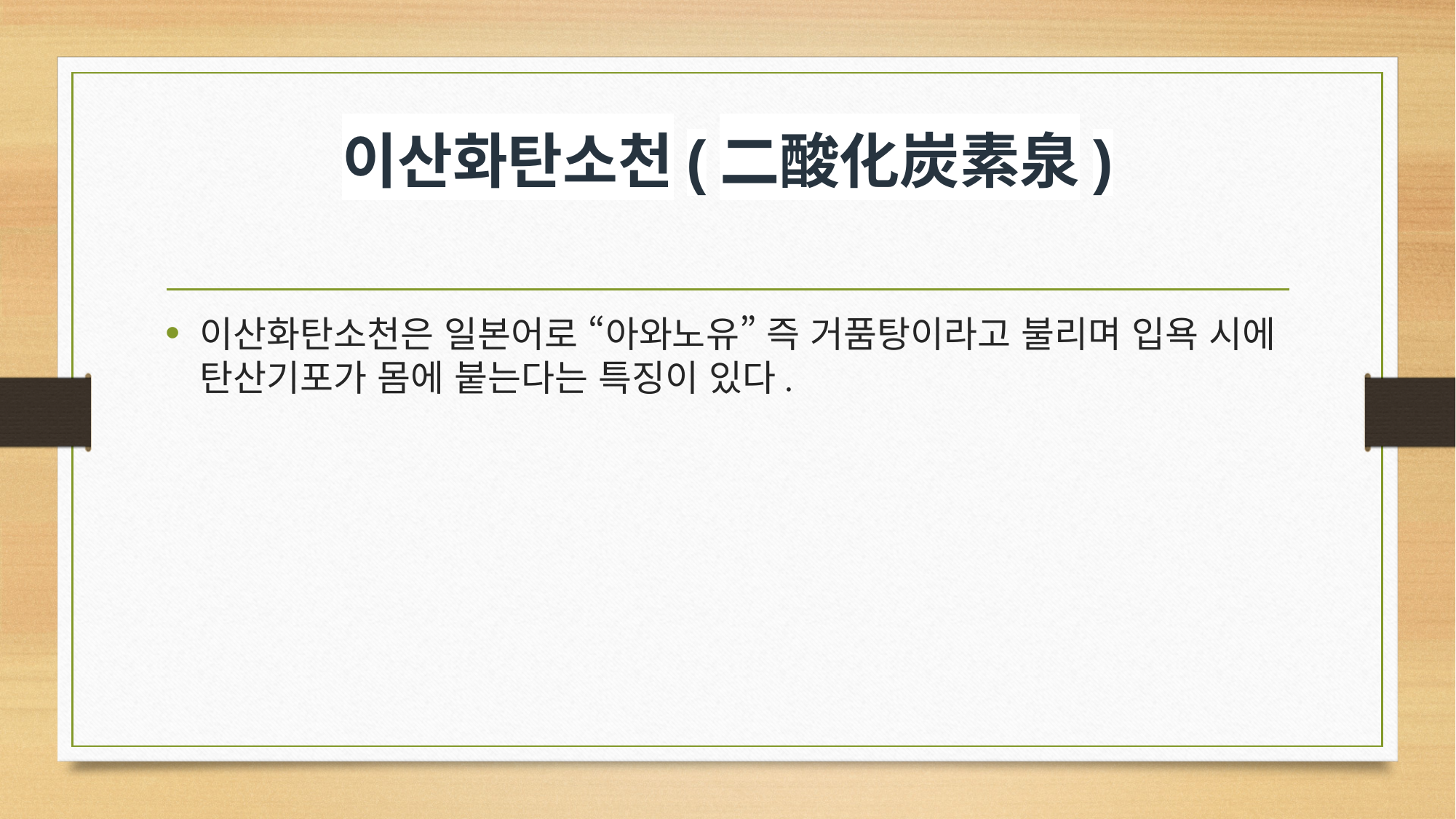

# 이산화탄소천(二酸化炭素泉)
이산화탄소천은 일본어로 “아와노유” 즉 거품탕이라고 불리며 입욕 시에 탄산기포가 몸에 붙는다는 특징이 있다.